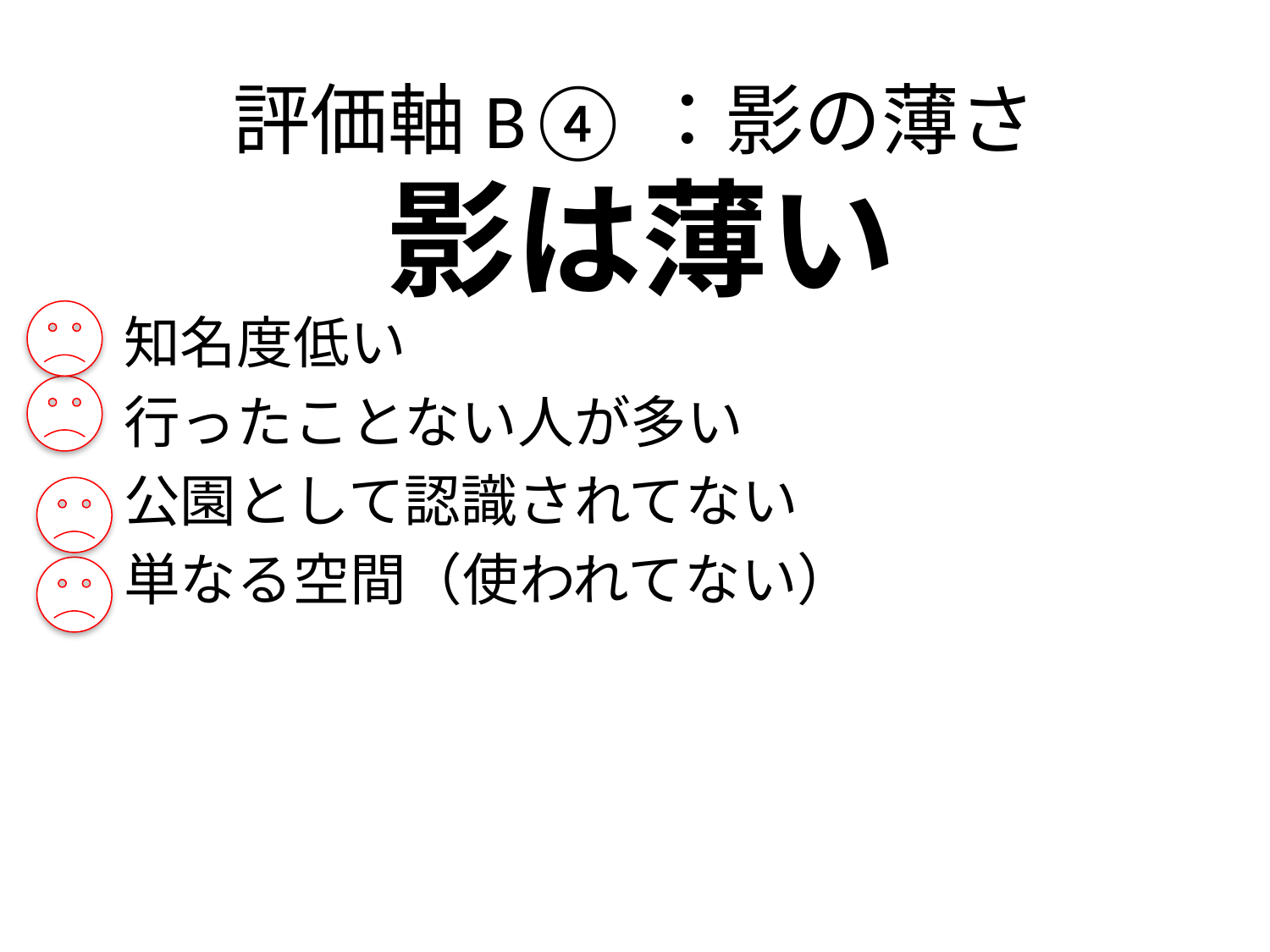

# 評価軸B④：影の薄さ
影は薄い

知名度低い
行ったことない人が多い
公園として認識されてない
単なる空間（使われてない）